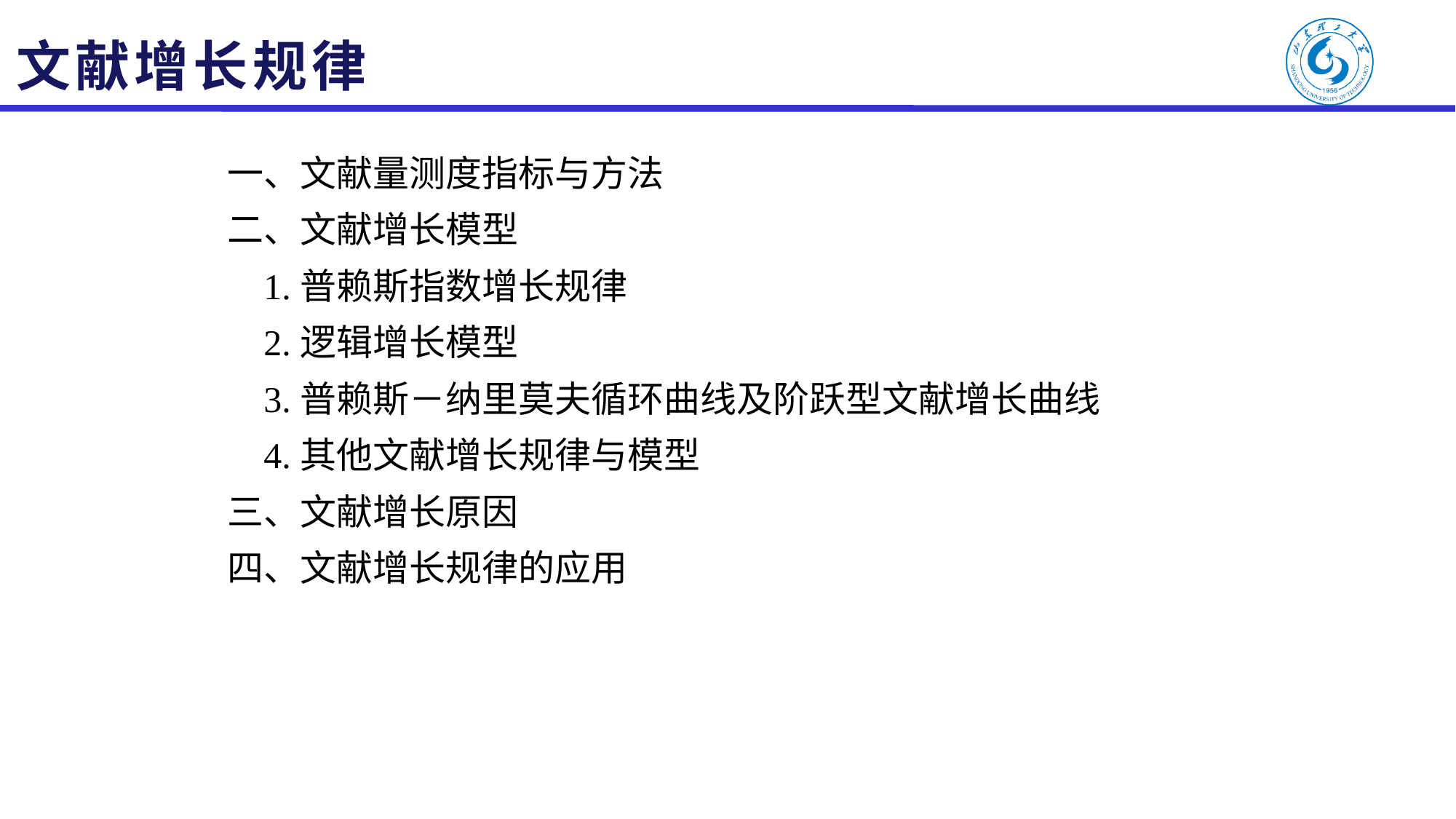

# 文献增长规律
一、文献量测度指标与方法
二、文献增长模型
    1.普赖斯指数增长规律
    2.逻辑增长模型
    3.普赖斯－纳里莫夫循环曲线及阶跃型文献增长曲线
    4.其他文献增长规律与模型
三、文献增长原因
四、文献增长规律的应用